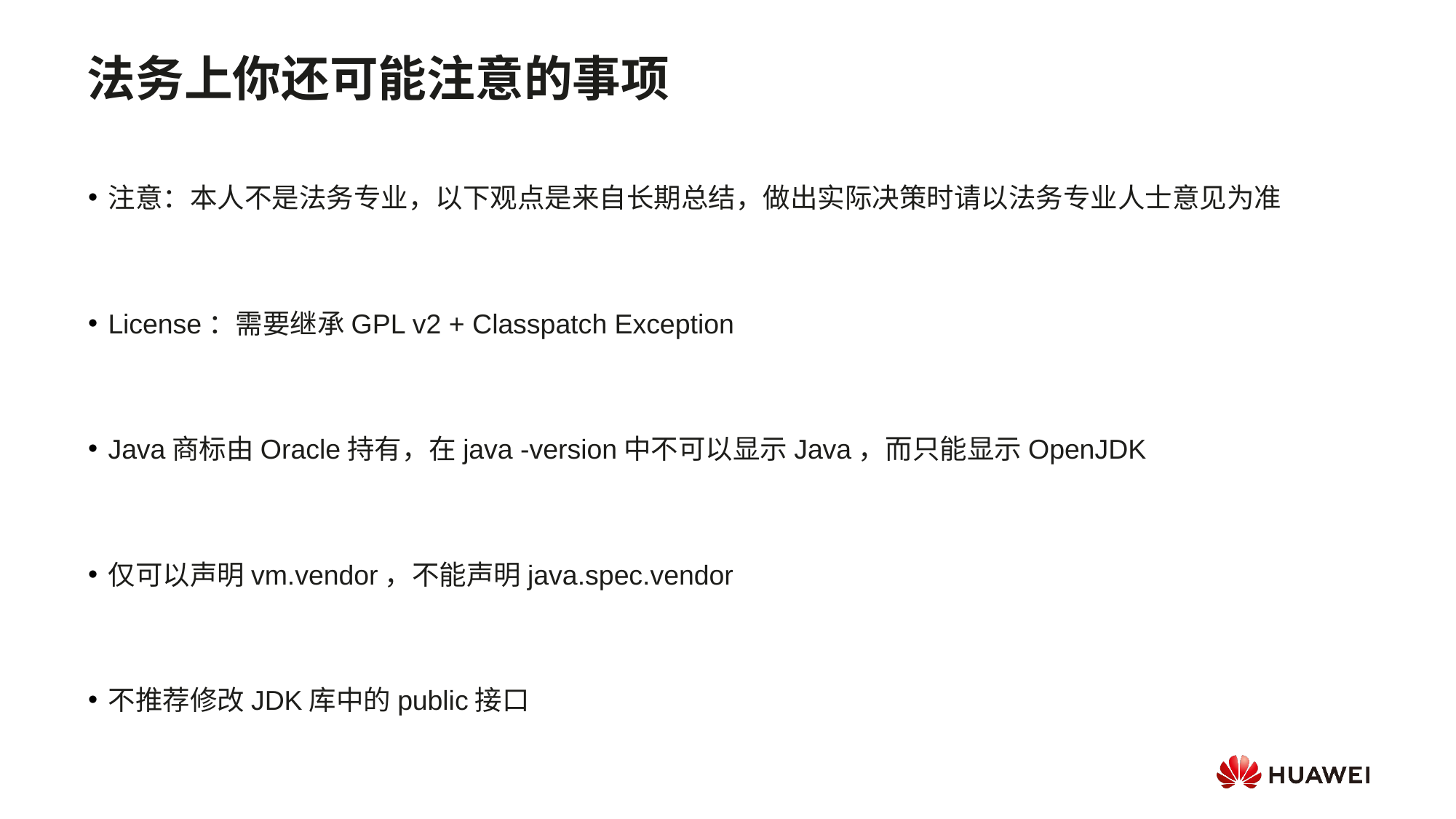

法务上你还可能注意的事项
注意：本人不是法务专业，以下观点是来自长期总结，做出实际决策时请以法务专业人士意见为准

License：需要继承GPL v2 + Classpatch Exception

Java商标由Oracle持有，在java -version中不可以显示Java，而只能显示OpenJDK

仅可以声明vm.vendor，不能声明java.spec.vendor

不推荐修改JDK库中的public接口